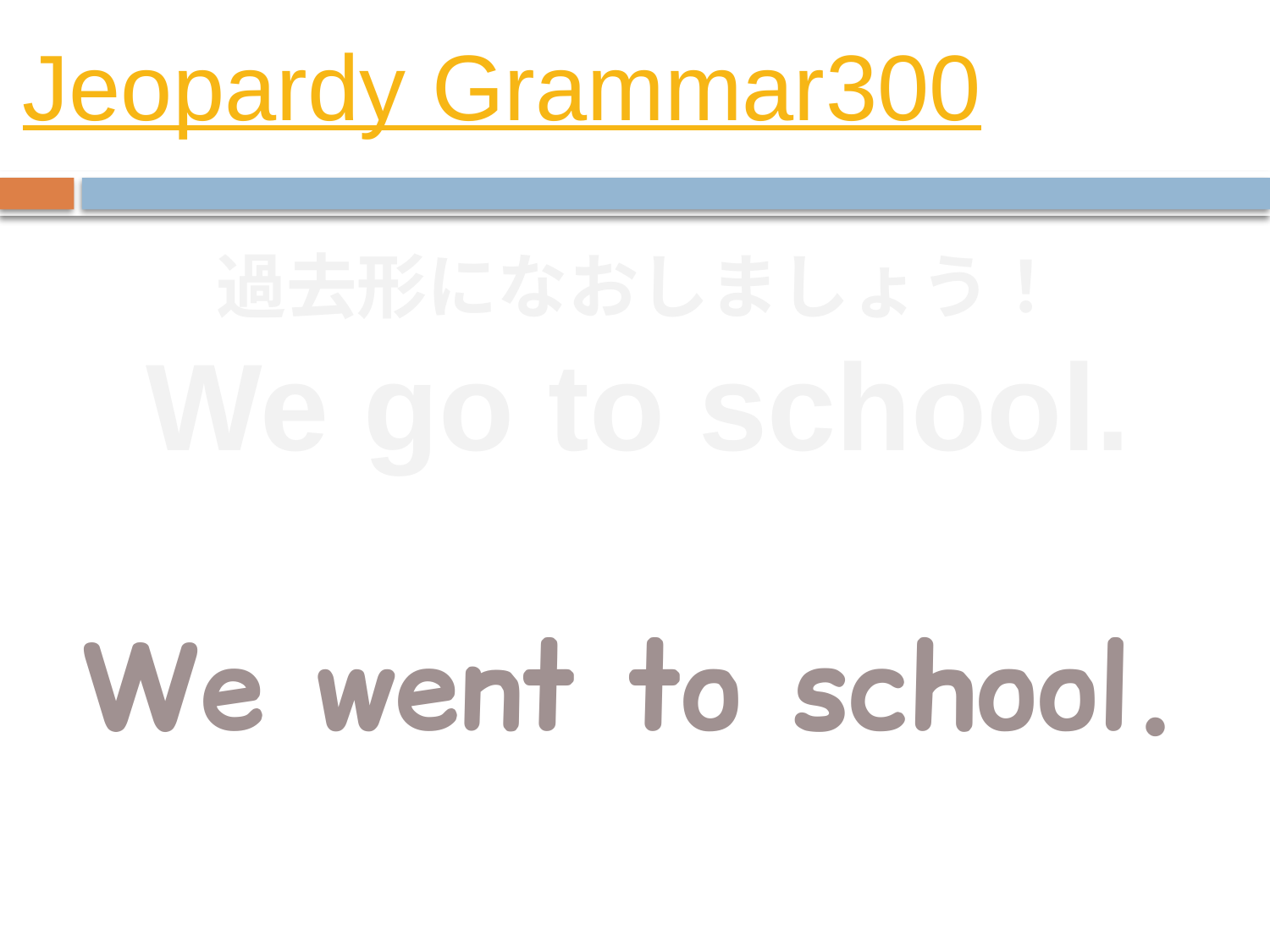

# Jeopardy Grammar300
過去形になおしましょう！
We go to school.
We went to school.